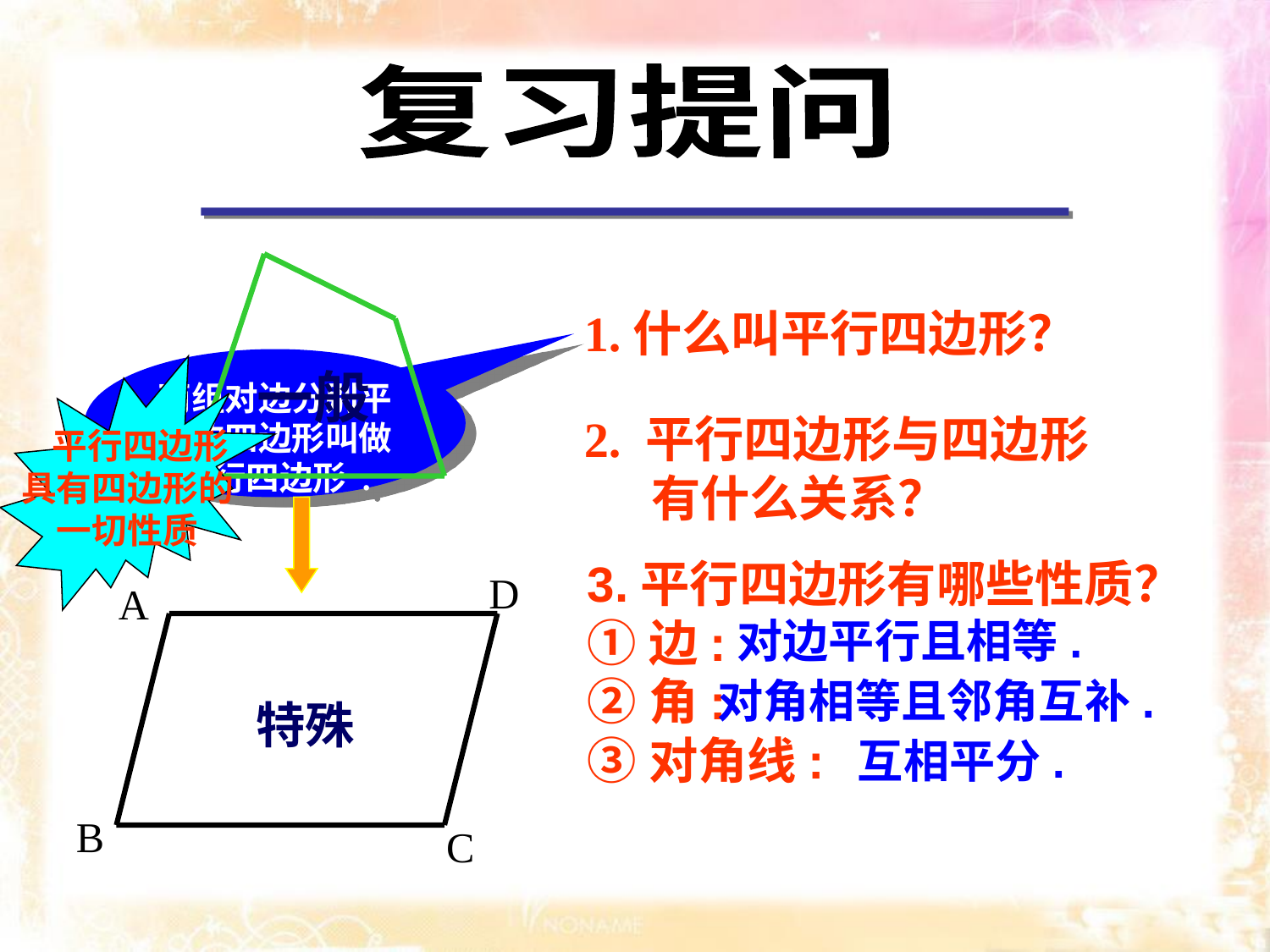

复习提问

1.什么叫平行四边形？
两组对边分别平行的四边形叫做平行四边形 .
   平行四边形
具有四边形的
一切性质
一般
2. 平行四边形与四边形         有什么关系？

3.平行四边形有哪些性质？
①边:
②角:
③对角线:
D
A

B
C

对边平行且相等.
对角相等且邻角互补.

特殊
互相平分.